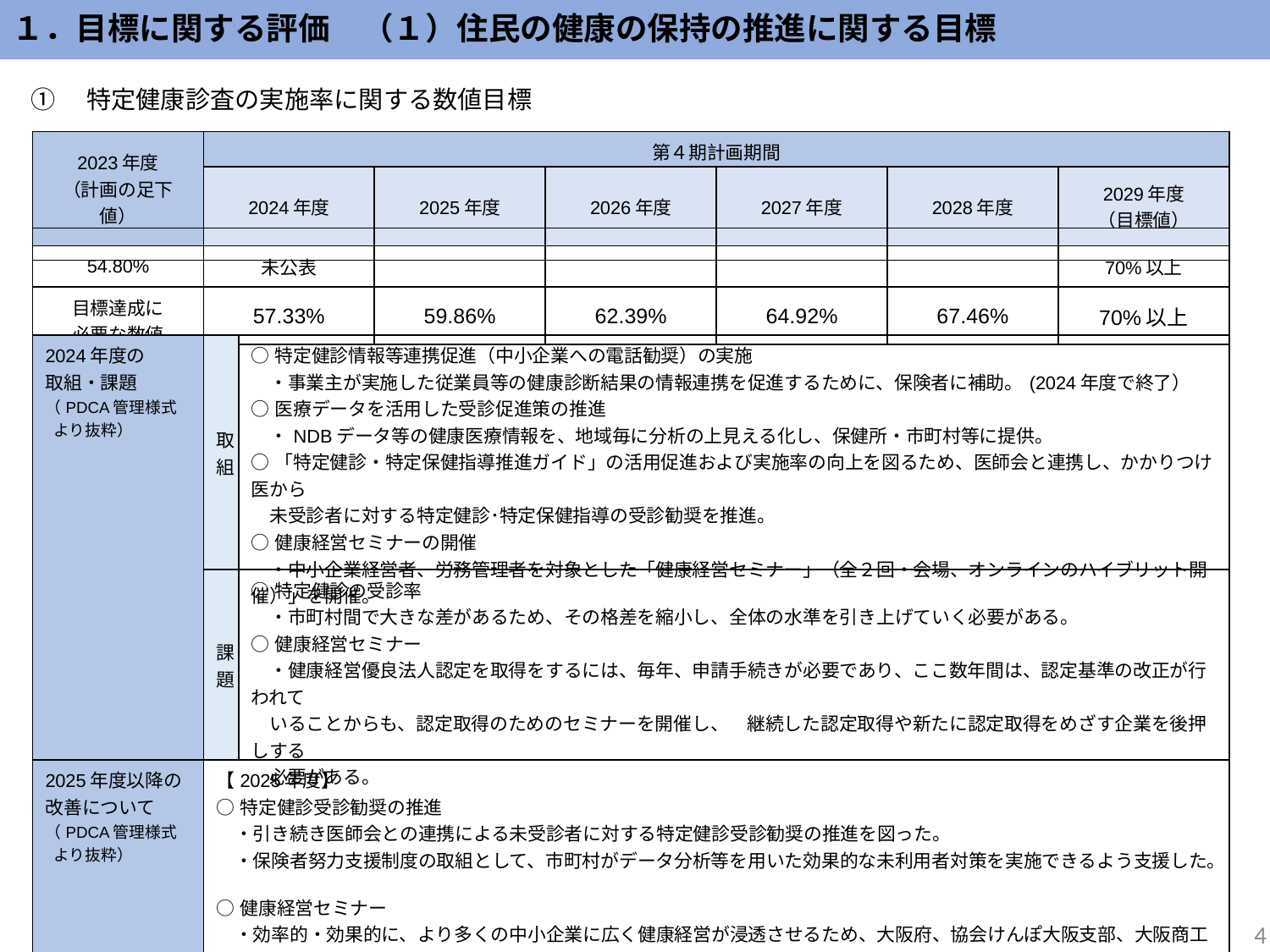

１．目標に関する評価　（１）住民の健康の保持の推進に関する目標
①　特定健康診査の実施率に関する数値目標
| 2023年度 （計画の足下値） | 第４期計画期間 |  |  |  |  |  |
| --- | --- | --- | --- | --- | --- | --- |
| 2023年度 （計画の足下値） | 2024年度 | 2025年度 | 2026年度 | 2027年度 | 2028年度 | 2029年度 （目標値） |
| 54.80% | 未公表 |  |  |  |  | 70%以上 |
| 目標達成に 必要な数値 | 57.33% | 59.86% | 62.39% | 64.92% | 67.46% | 70%以上 |
| 2024年度の 取組・課題 （PDCA管理様式 より抜粋） | 取組 | ○特定健診情報等連携促進（中小企業への電話勧奨）の実施 　・事業主が実施した従業員等の健康診断結果の情報連携を促進するために、保険者に補助。(2024年度で終了） ○医療データを活用した受診促進策の推進 　・NDBデータ等の健康医療情報を、地域毎に分析の上見える化し、保健所・市町村等に提供。 ○「特定健診・特定保健指導推進ガイド」の活用促進および実施率の向上を図るため、医師会と連携し、かかりつけ医から　 　未受診者に対する特定健診･特定保健指導の受診勧奨を推進。　 ○健康経営セミナーの開催 　・中小企業経営者、労務管理者を対象とした「健康経営セミナー」（全２回・会場、オンラインのハイブリット開催）」を開催。 |
| --- | --- | --- |
|  | 課題 | ○特定健診の受診率 　・市町村間で大きな差があるため、その格差を縮小し、全体の水準を引き上げていく必要がある。 ○健康経営セミナー 　・健康経営優良法人認定を取得をするには、毎年、申請手続きが必要であり、ここ数年間は、認定基準の改正が行われて 　いることからも、認定取得のためのセミナーを開催し、　継続した認定取得や新たに認定取得をめざす企業を後押しする 　必要がある。 |
| 2025年度以降の改善について （PDCA管理様式 より抜粋） | 【2025年度】 ○特定健診受診勧奨の推進 　・引き続き医師会との連携による未受診者に対する特定健診受診勧奨の推進を図った。 　・保険者努力支援制度の取組として、市町村がデータ分析等を用いた効果的な未利用者対策を実施できるよう支援した。 ○健康経営セミナー 　・効率的・効果的に、より多くの中小企業に広く健康経営が浸透させるため、大阪府、協会けんぽ大阪支部、大阪商工会議所でセミナーを共同開催した。 【2026年度以降】 ・2025年度に引き続き上記取り組みを実施 |  |
4